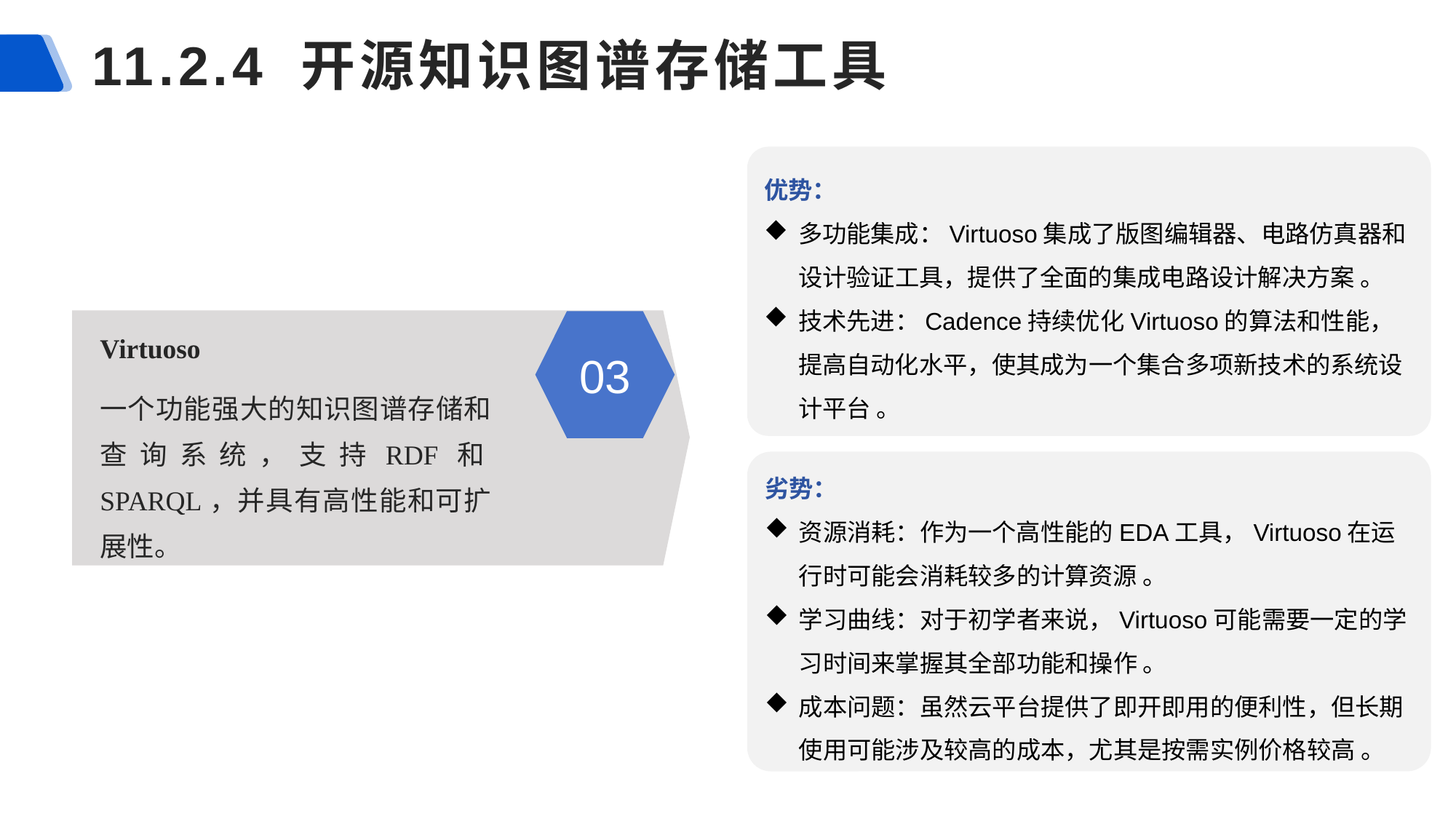

# 11.2.4 开源知识图谱存储工具

优势：
多功能集成：Virtuoso集成了版图编辑器、电路仿真器和设计验证工具，提供了全面的集成电路设计解决方案 。
技术先进：Cadence持续优化Virtuoso的算法和性能，提高自动化水平，使其成为一个集合多项新技术的系统设计平台 。
Virtuoso
一个功能强大的知识图谱存储和查询系统，支持RDF和SPARQL，并具有高性能和可扩展性。

03
劣势：
资源消耗：作为一个高性能的EDA工具，Virtuoso在运行时可能会消耗较多的计算资源 。
学习曲线：对于初学者来说，Virtuoso可能需要一定的学习时间来掌握其全部功能和操作 。
成本问题：虽然云平台提供了即开即用的便利性，但长期使用可能涉及较高的成本，尤其是按需实例价格较高 。